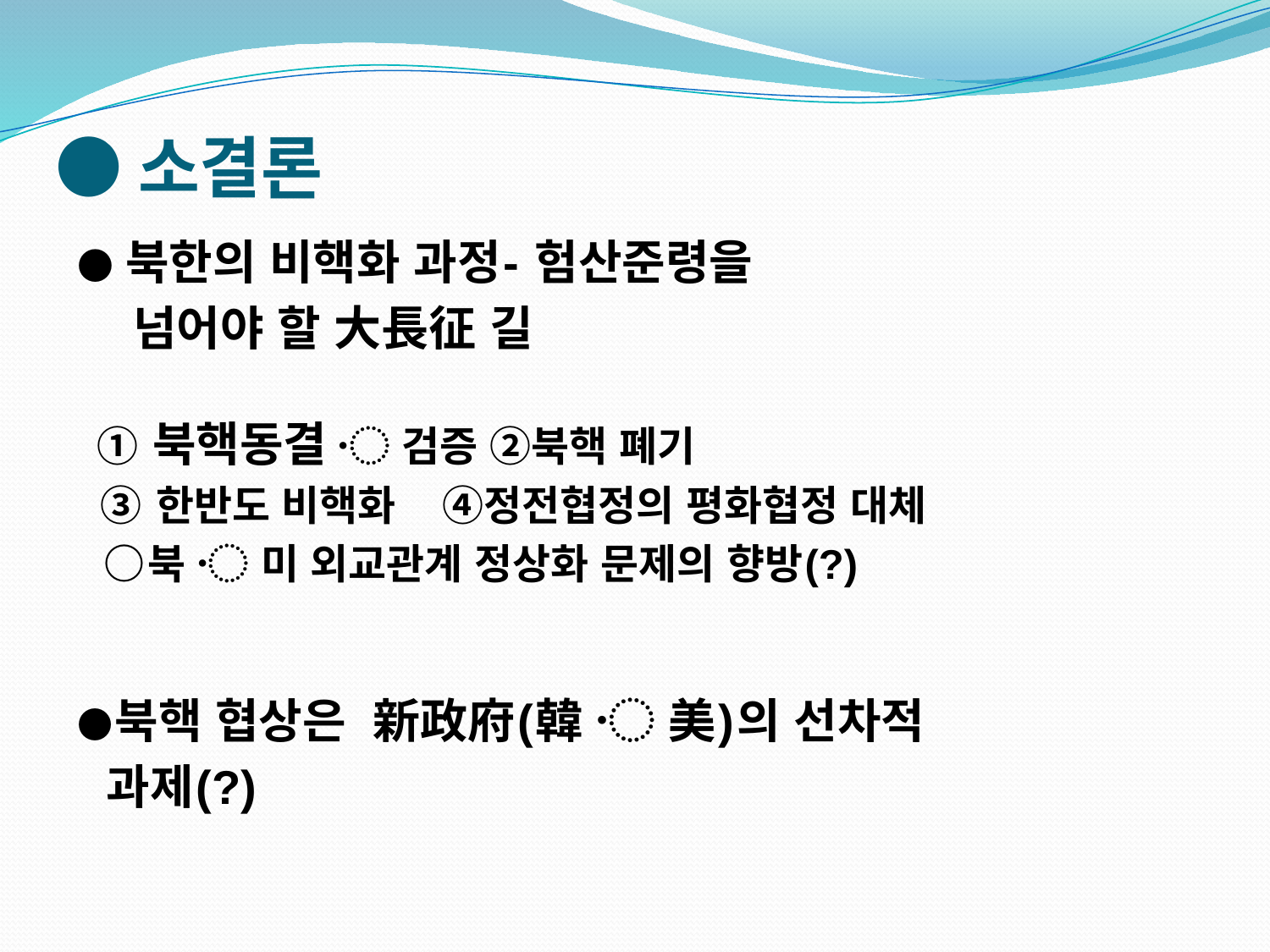

# ●소결론
● 북한의 비핵화 과정- 험산준령을
    넘어야 할 大長征 길

  ① 북핵동결 〮 검증 ②북핵 폐기
  ③ 한반도 비핵화    ④정전협정의 평화협정 대체
   ○북 〮 미 외교관계 정상화 문제의 향방(?)

●북핵 협상은  新政府(韓 〮 美)의 선차적
  과제(?)